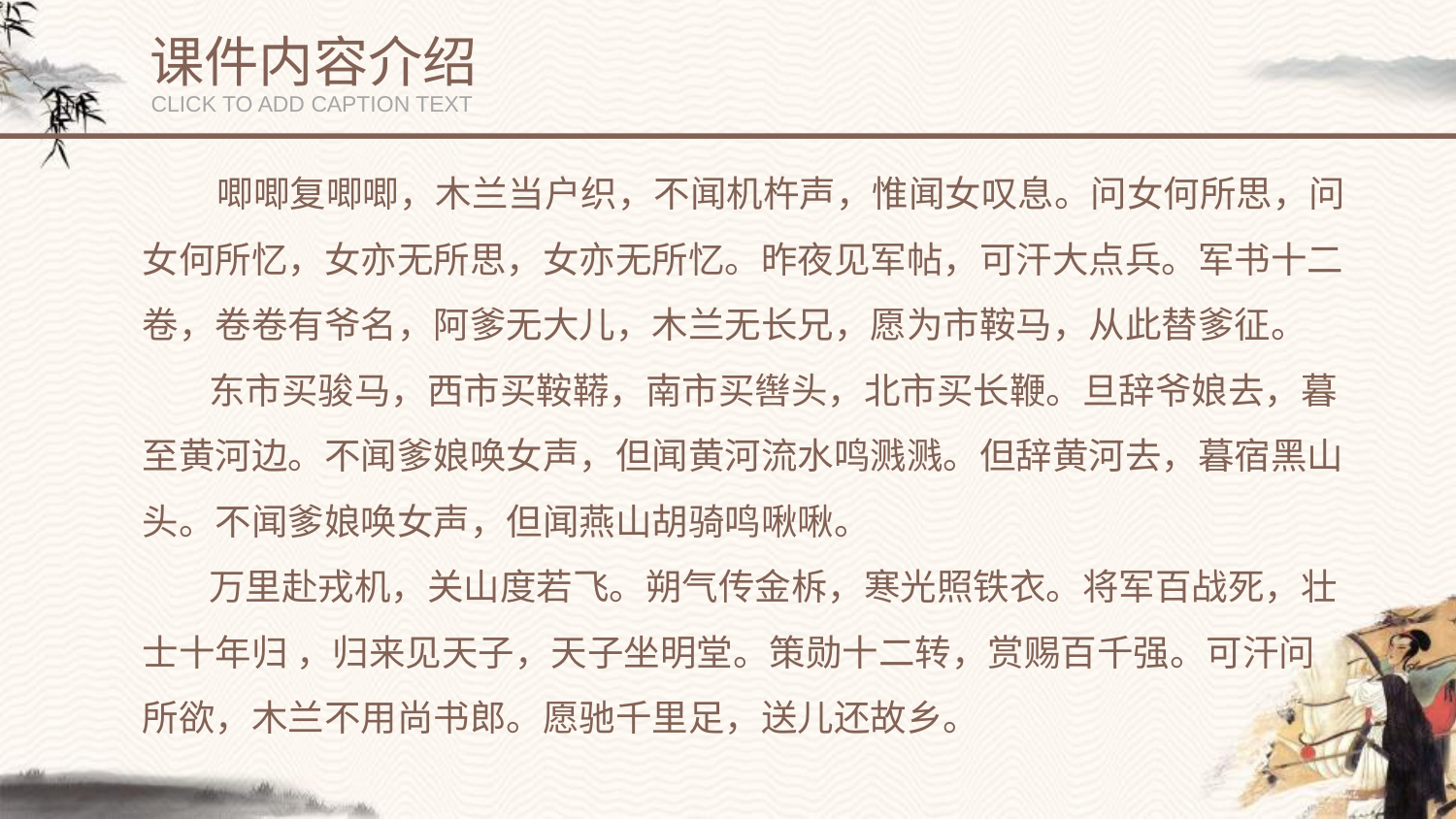

课件内容介绍
CLICK TO ADD CAPTION TEXT

        唧唧复唧唧，木兰当户织，不闻机杵声，惟闻女叹息。问女何所思，问女何所忆，女亦无所思，女亦无所忆。昨夜见军帖，可汗大点兵。军书十二卷，卷卷有爷名，阿爹无大儿，木兰无长兄，愿为市鞍马，从此替爹征。
       东市买骏马，西市买鞍鞯，南市买辔头，北市买长鞭。旦辞爷娘去，暮至黄河边。不闻爹娘唤女声，但闻黄河流水鸣溅溅。但辞黄河去，暮宿黑山头。不闻爹娘唤女声，但闻燕山胡骑鸣啾啾。
       万里赴戎机，关山度若飞。朔气传金柝，寒光照铁衣。将军百战死，壮士十年归 ，归来见天子，天子坐明堂。策勋十二转，赏赐百千强。可汗问所欲，木兰不用尚书郎。愿驰千里足，送儿还故乡。